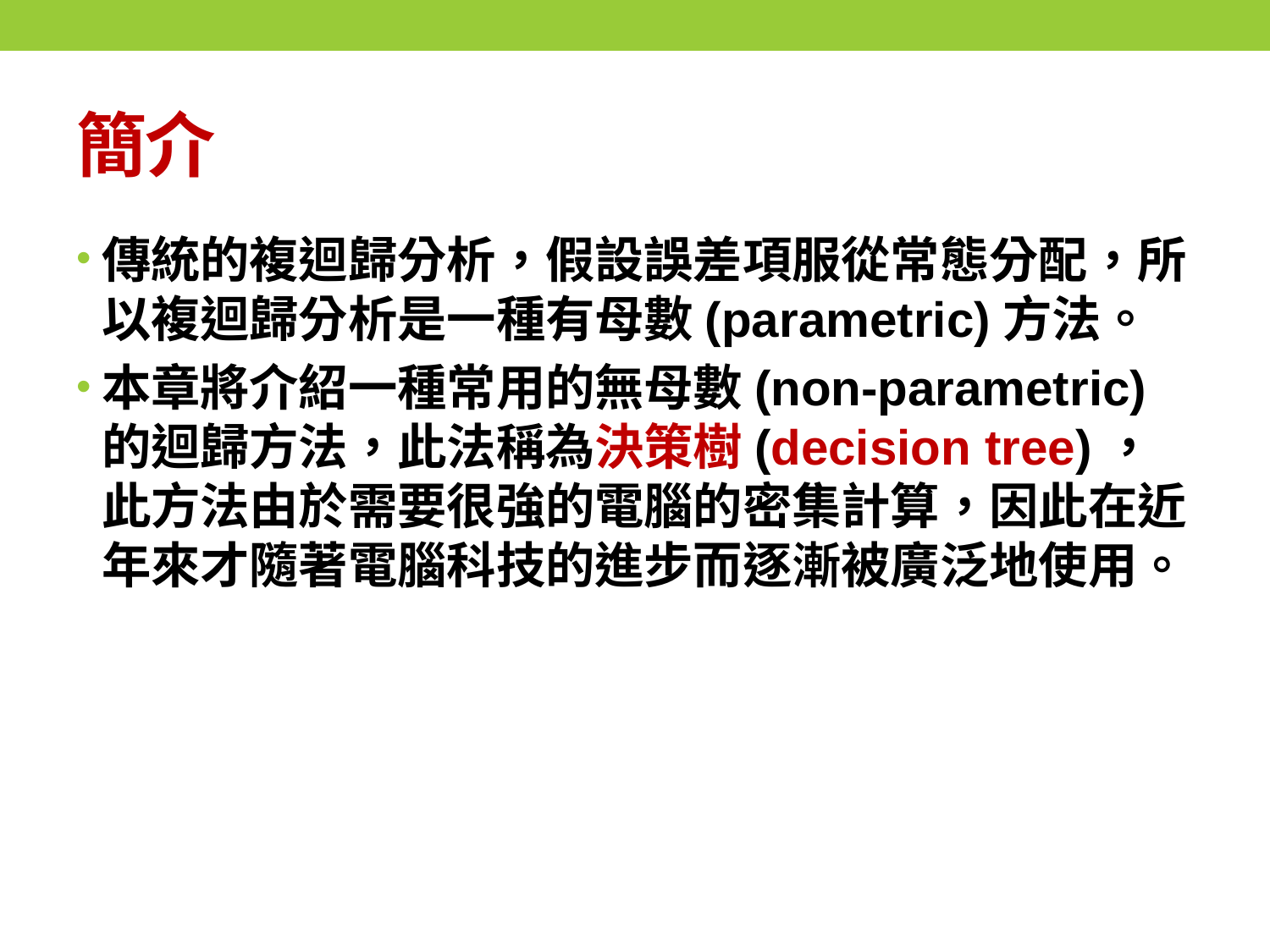

# 簡介
傳統的複迴歸分析，假設誤差項服從常態分配，所以複迴歸分析是一種有母數(parametric)方法。
本章將介紹一種常用的無母數(non-parametric)的迴歸方法，此法稱為決策樹(decision tree)，此方法由於需要很強的電腦的密集計算，因此在近年來才隨著電腦科技的進步而逐漸被廣泛地使用。